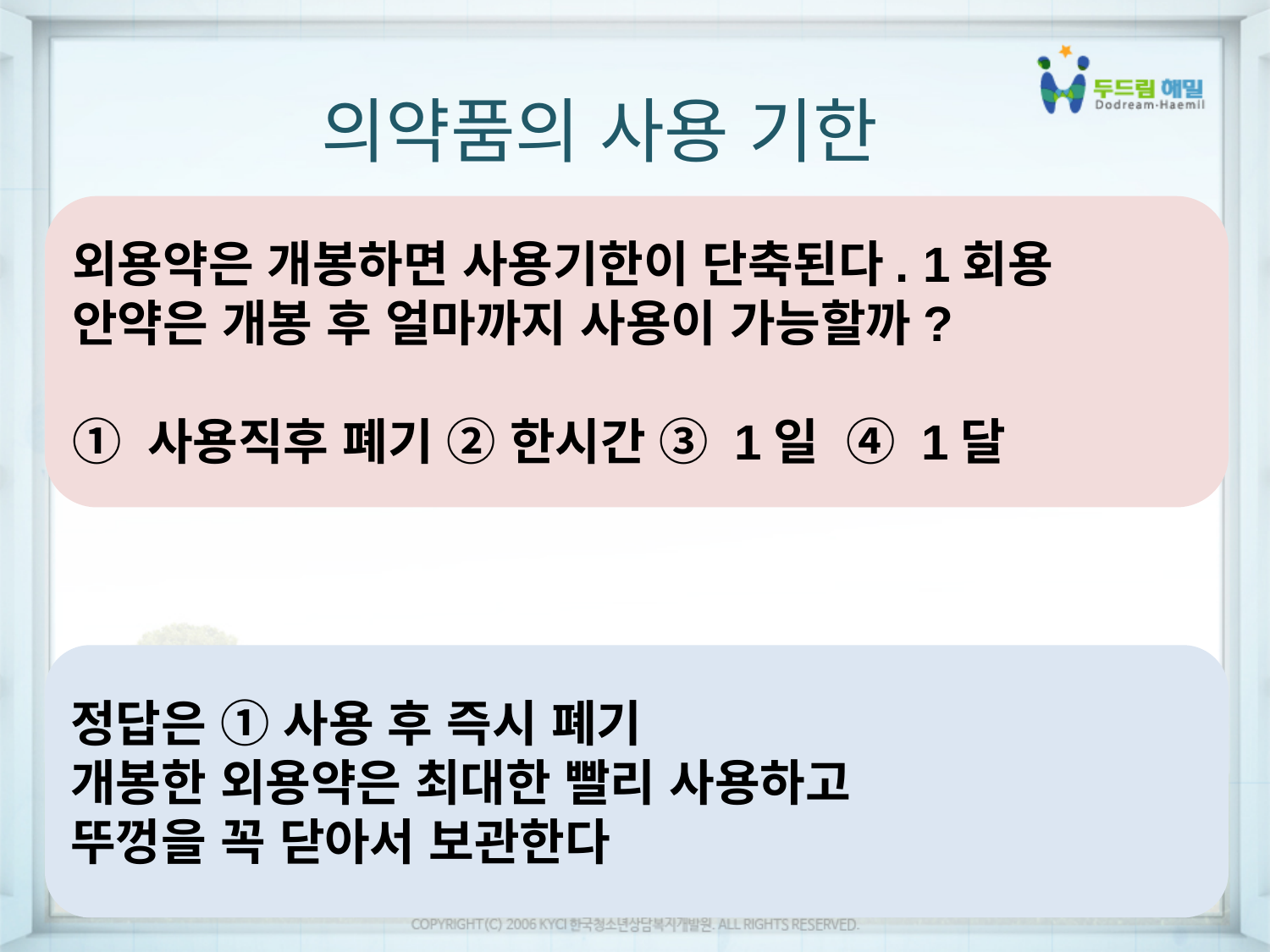

의약품의 사용 기한
외용약은 개봉하면 사용기한이 단축된다. 1회용 안약은 개봉 후 얼마까지 사용이 가능할까?

① 사용직후 폐기 ② 한시간 ③ 1일  ④ 1달
정답은 ① 사용 후 즉시 폐기
개봉한 외용약은 최대한 빨리 사용하고
뚜껑을 꼭 닫아서 보관한다